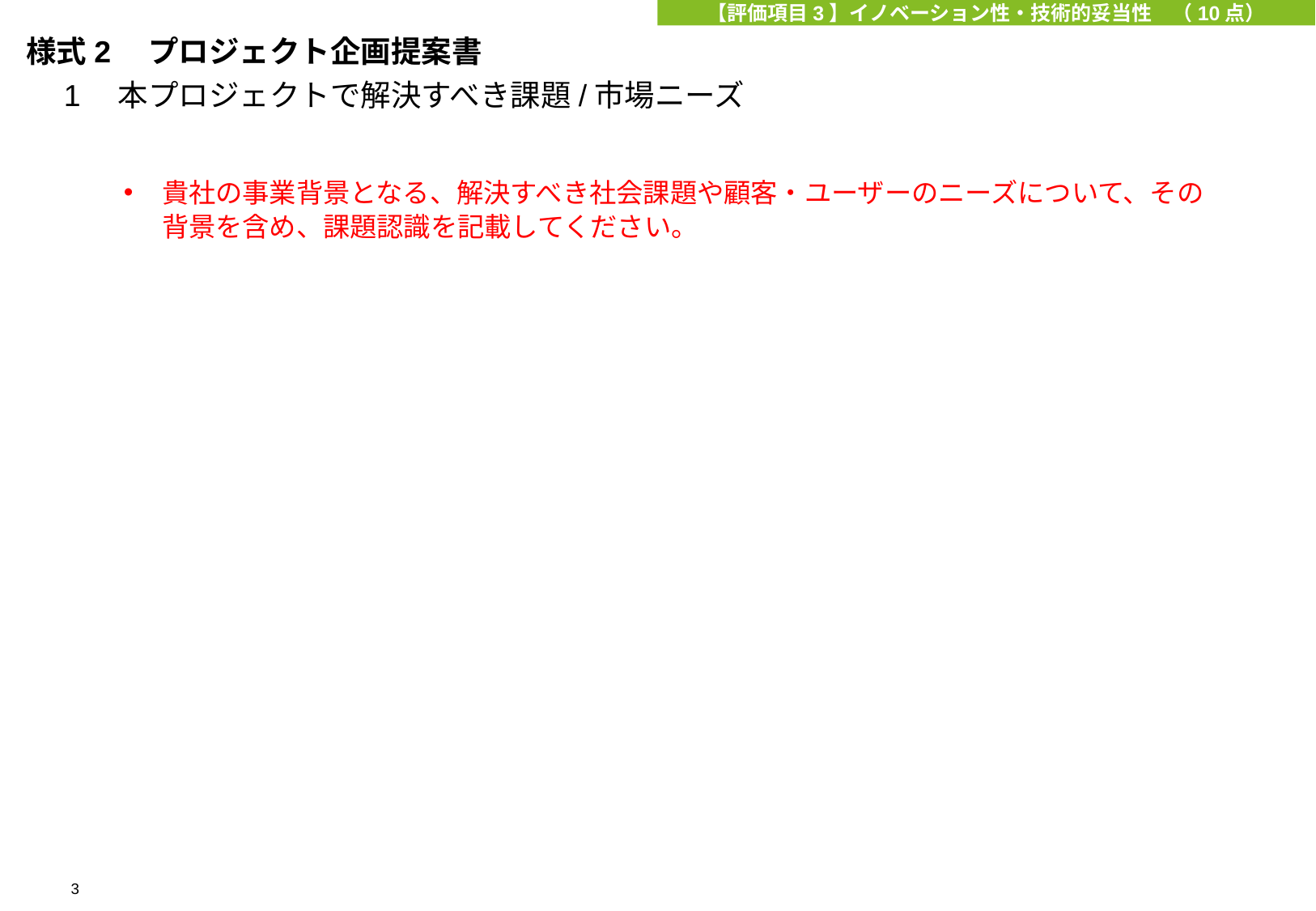

【評価項目3】イノベーション性・技術的妥当性　（10点）
様式2　プロジェクト企画提案書
　1　本プロジェクトで解決すべき課題/市場ニーズ
貴社の事業背景となる、解決すべき社会課題や顧客・ユーザーのニーズについて、その背景を含め、課題認識を記載してください。
3